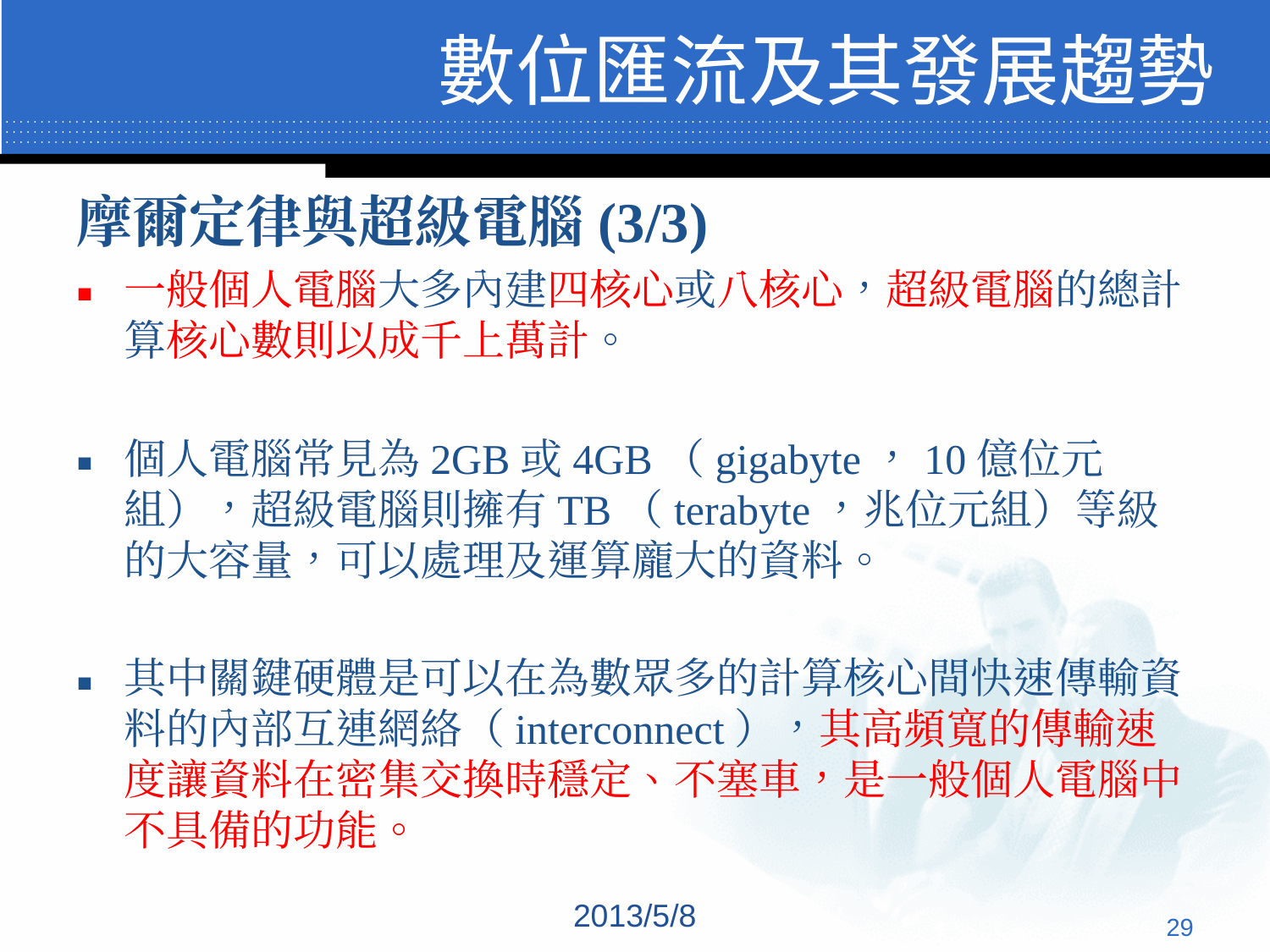

# 數位匯流及其發展趨勢
摩爾定律與超級電腦(3/3)
一般個人電腦大多內建四核心或八核心，超級電腦的總計算核心數則以成千上萬計。

個人電腦常見為2GB或4GB（gigabyte，10億位元組），超級電腦則擁有TB（terabyte，兆位元組）等級的大容量，可以處理及運算龐大的資料。

其中關鍵硬體是可以在為數眾多的計算核心間快速傳輸資料的內部互連網絡（interconnect），其高頻寬的傳輸速度讓資料在密集交換時穩定、不塞車，是一般個人電腦中不具備的功能。
2013/5/8
29